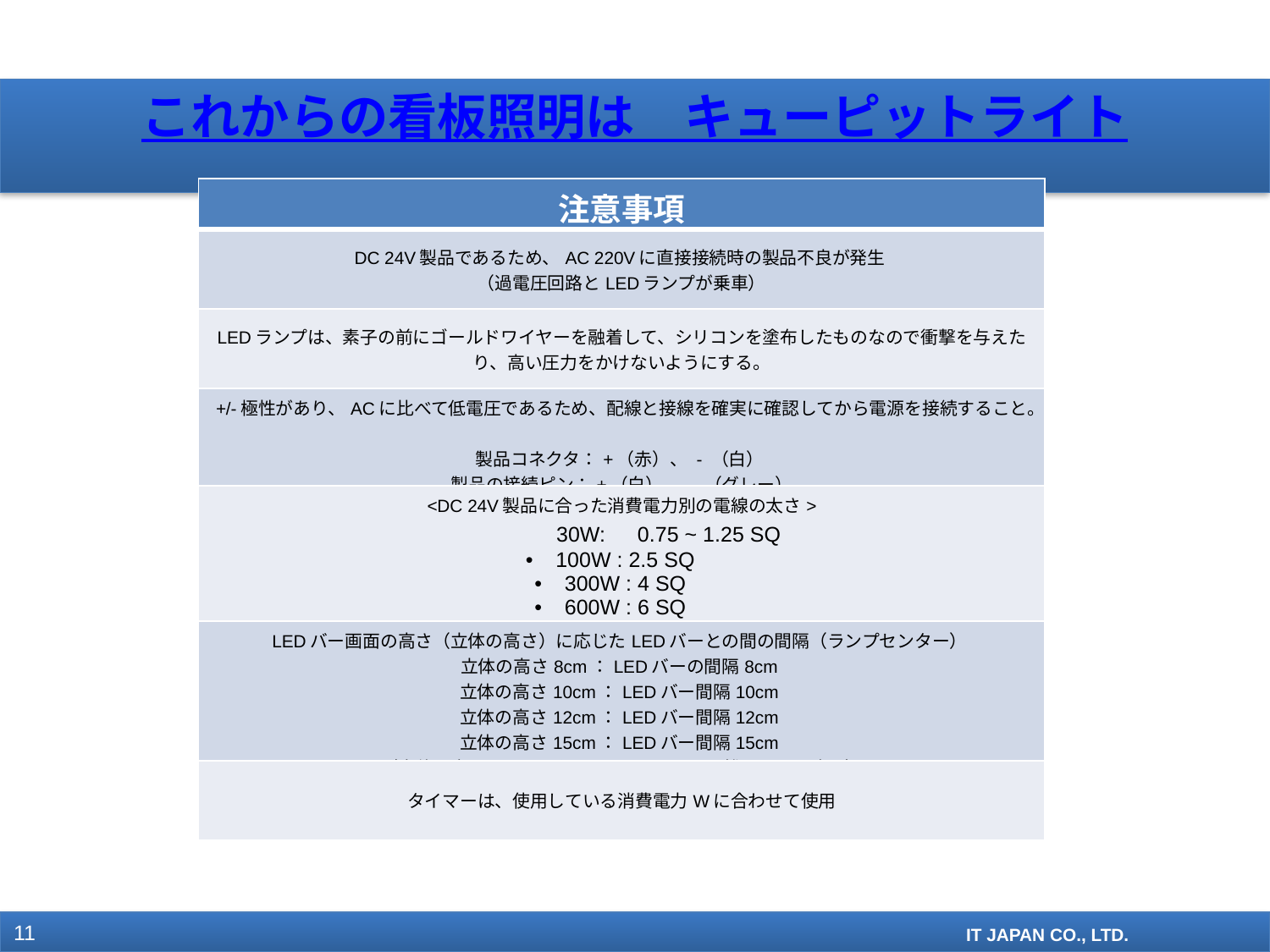

これからの看板照明は　キューピットライト

| 注意事項 |
| --- |
| DC 24V製品であるため、AC 220Vに直接接続時の製品不良が発生 （過電圧回路とLEDランプが乗車） |
| LEDランプは、素子の前にゴールドワイヤーを融着して、シリコンを塗布したものなので衝撃を与えたり、高い圧力をかけないようにする。 |
| +/-極性があり、ACに比べて低電圧であるため、配線と接線を確実に確認してから電源を接続すること。 製品コネクタ：+（赤）、 - （白） 製品の接続ピン：+（白）、 - （グレー） |
| <DC 24V製品に合った消費電力別の電線の太さ> 　30W:　0.75 ~ 1.25 SQ 100W : 2.5 SQ 300W : 4 SQ 600W : 6 SQ |
| LEDバー画面の高さ（立体の高さ）に応じたLEDバーとの間の間隔（ランプセンター） 立体の高さ8cm：LEDバーの間隔8cm 立体の高さ10cm：LEDバー間隔10cm 立体の高さ12cm：LEDバー間隔12cm 立体の高さ15cm：LEDバー間隔15cm （立体の高さとLEDバーの間のセンター距離を同一に適用） |
| タイマーは、使用している消費電力Wに合わせて使用 |

11
IT JAPAN CO., LTD.